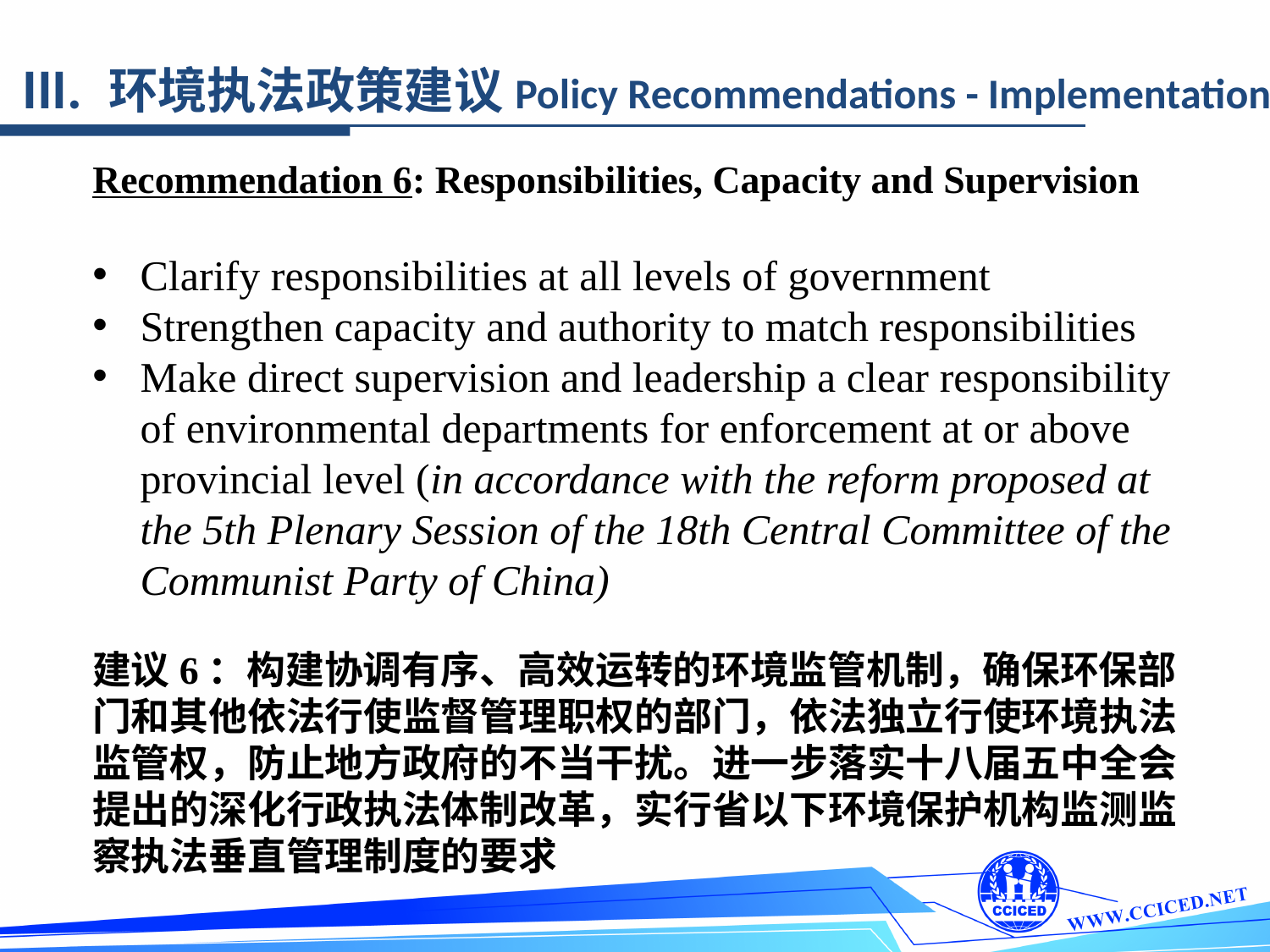

III. 环境执法政策建议Policy Recommendations - Implementation
Recommendation 6: Responsibilities, Capacity and Supervision

Clarify responsibilities at all levels of government
Strengthen capacity and authority to match responsibilities
Make direct supervision and leadership a clear responsibility of environmental departments for enforcement at or above provincial level (in accordance with the reform proposed at the 5th Plenary Session of the 18th Central Committee of the Communist Party of China)

建议6：构建协调有序、高效运转的环境监管机制，确保环保部门和其他依法行使监督管理职权的部门，依法独立行使环境执法监管权，防止地方政府的不当干扰。进一步落实十八届五中全会提出的深化行政执法体制改革，实行省以下环境保护机构监测监察执法垂直管理制度的要求